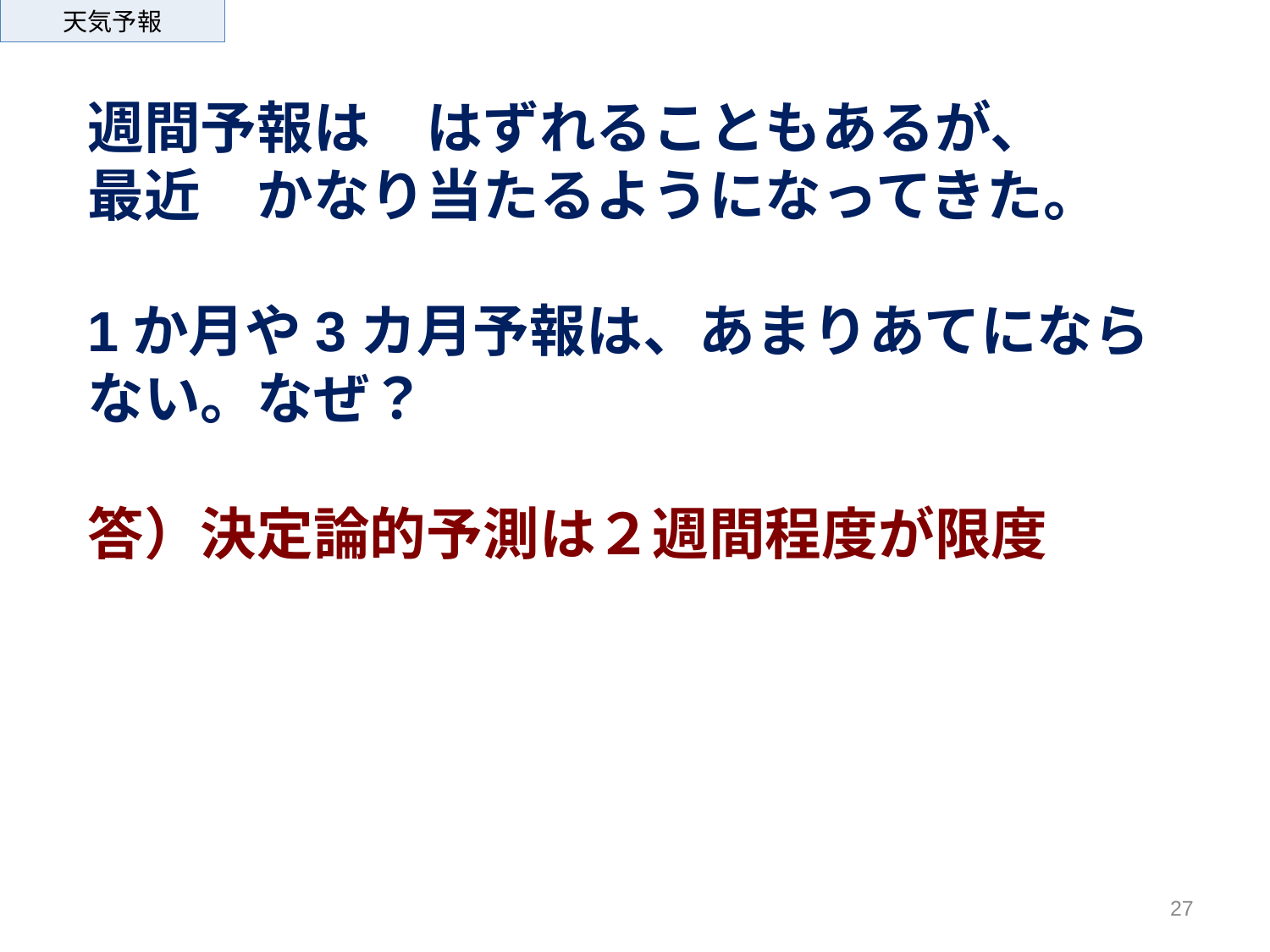

天気予報
週間予報は　はずれることもあるが、
最近　かなり当たるようになってきた。
1か月や3カ月予報は、あまりあてにならない。なぜ？
答）決定論的予測は２週間程度が限度
27